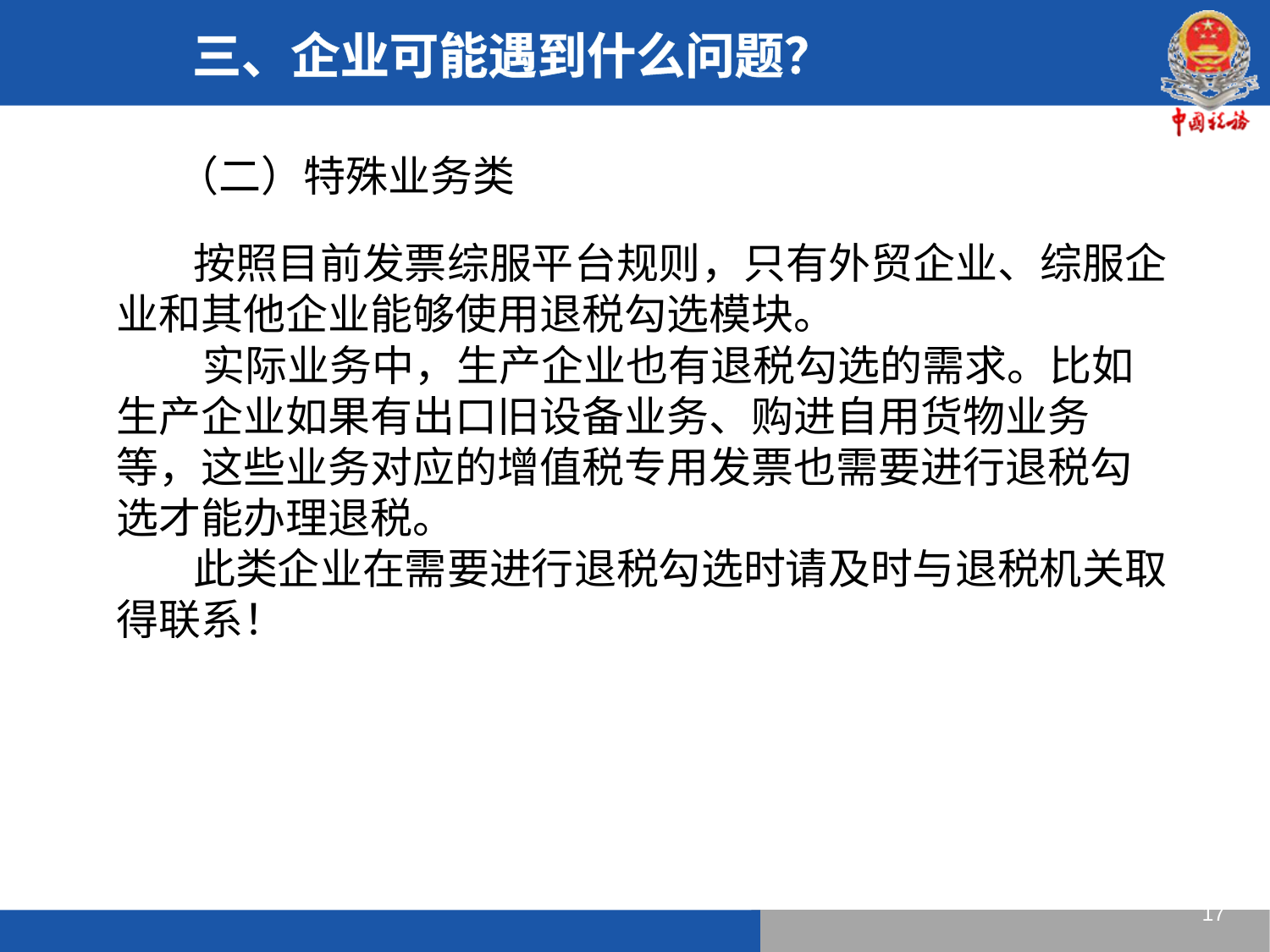

17
三、企业可能遇到什么问题？
（二）特殊业务类

       按照目前发票综服平台规则，只有外贸企业、综服企业和其他企业能够使用退税勾选模块。
        实际业务中，生产企业也有退税勾选的需求。比如生产企业如果有出口旧设备业务、购进自用货物业务等，这些业务对应的增值税专用发票也需要进行退税勾选才能办理退税。
       此类企业在需要进行退税勾选时请及时与退税机关取得联系！